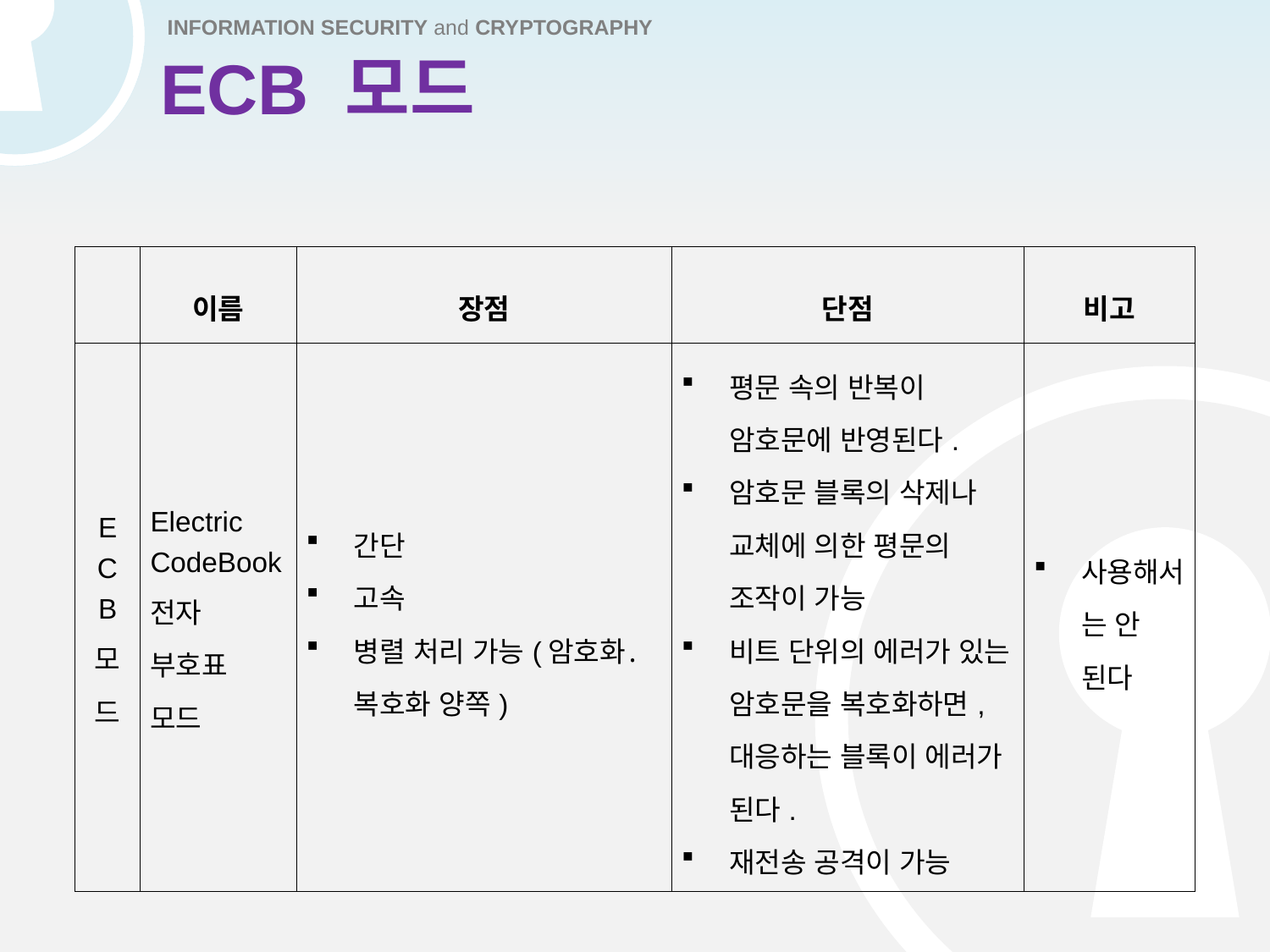

# ECB 모드
|  | 이름 | 장점 | 단점 | 비고 |
| --- | --- | --- | --- | --- |
| E C B 모 드 | Electric CodeBook 전자 부호표 모드 | 간단 고속 병렬 처리 가능(암호화․복호화 양쪽) | 평문 속의 반복이 암호문에 반영된다. 암호문 블록의 삭제나 교체에 의한 평문의 조작이 가능 비트 단위의 에러가 있는 암호문을 복호화하면, 대응하는 블록이 에러가 된다. 재전송 공격이 가능 | 사용해서는 안 된다 |